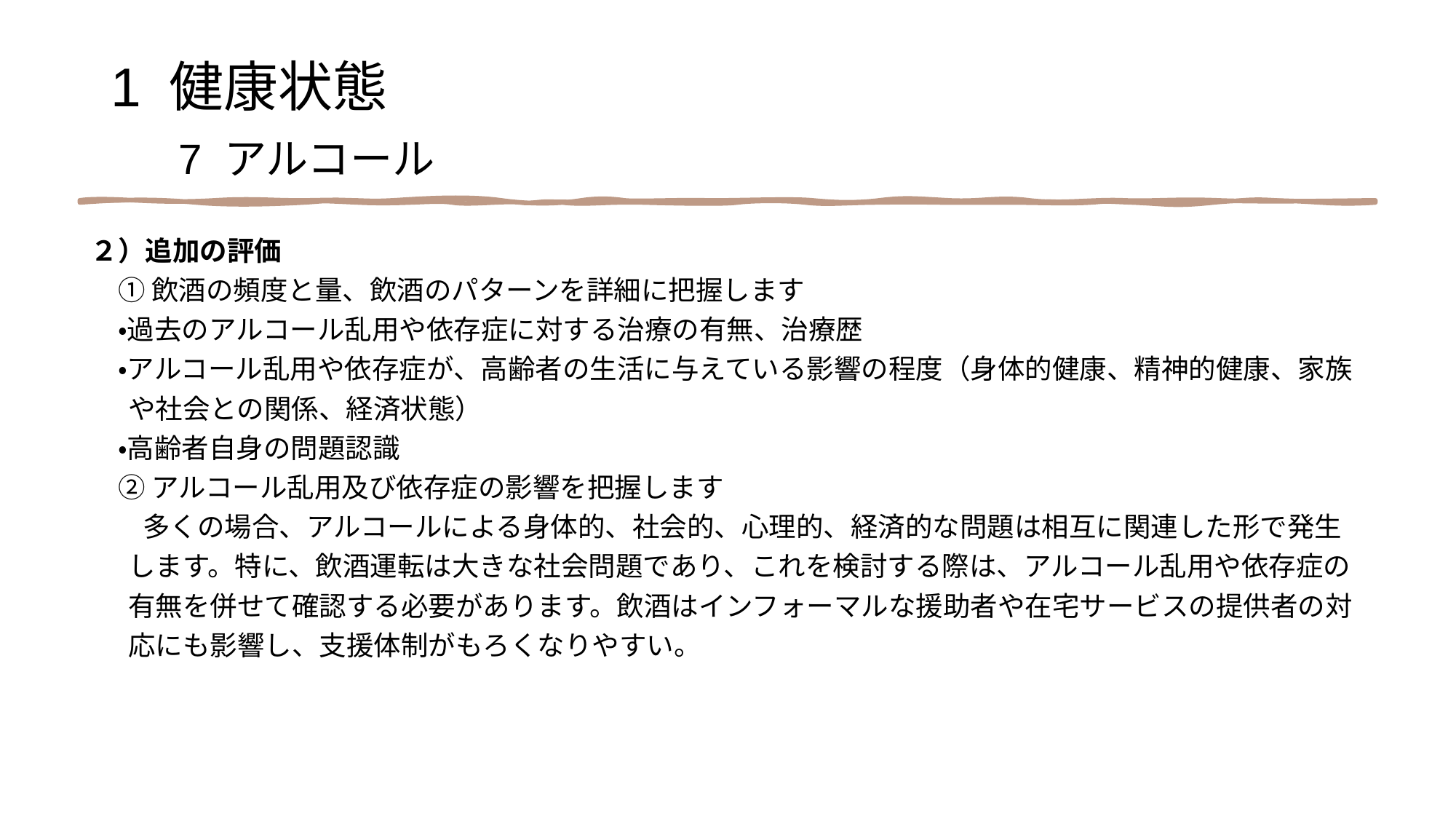

1 健康状態
　7 アルコール

２）追加の評価
　① 飲酒の頻度と量、飲酒のパターンを詳細に把握します
　・過去のアルコール乱用や依存症に対する治療の有無、治療歴
　・アルコール乱用や依存症が、高齢者の生活に与えている影響の程度（身体的健康、精神的健康、家族
     や社会との関係、経済状態）
　・高齢者自身の問題認識
　② アルコール乱用及び依存症の影響を把握します
　    多くの場合、アルコールによる身体的、社会的、心理的、経済的な問題は相互に関連した形で発生
     します。特に、飲酒運転は大きな社会問題であり、これを検討する際は、アルコール乱用や依存症の
     有無を併せて確認する必要があります。飲酒はインフォーマルな援助者や在宅サービスの提供者の対
     応にも影響し、支援体制がもろくなりやすい。